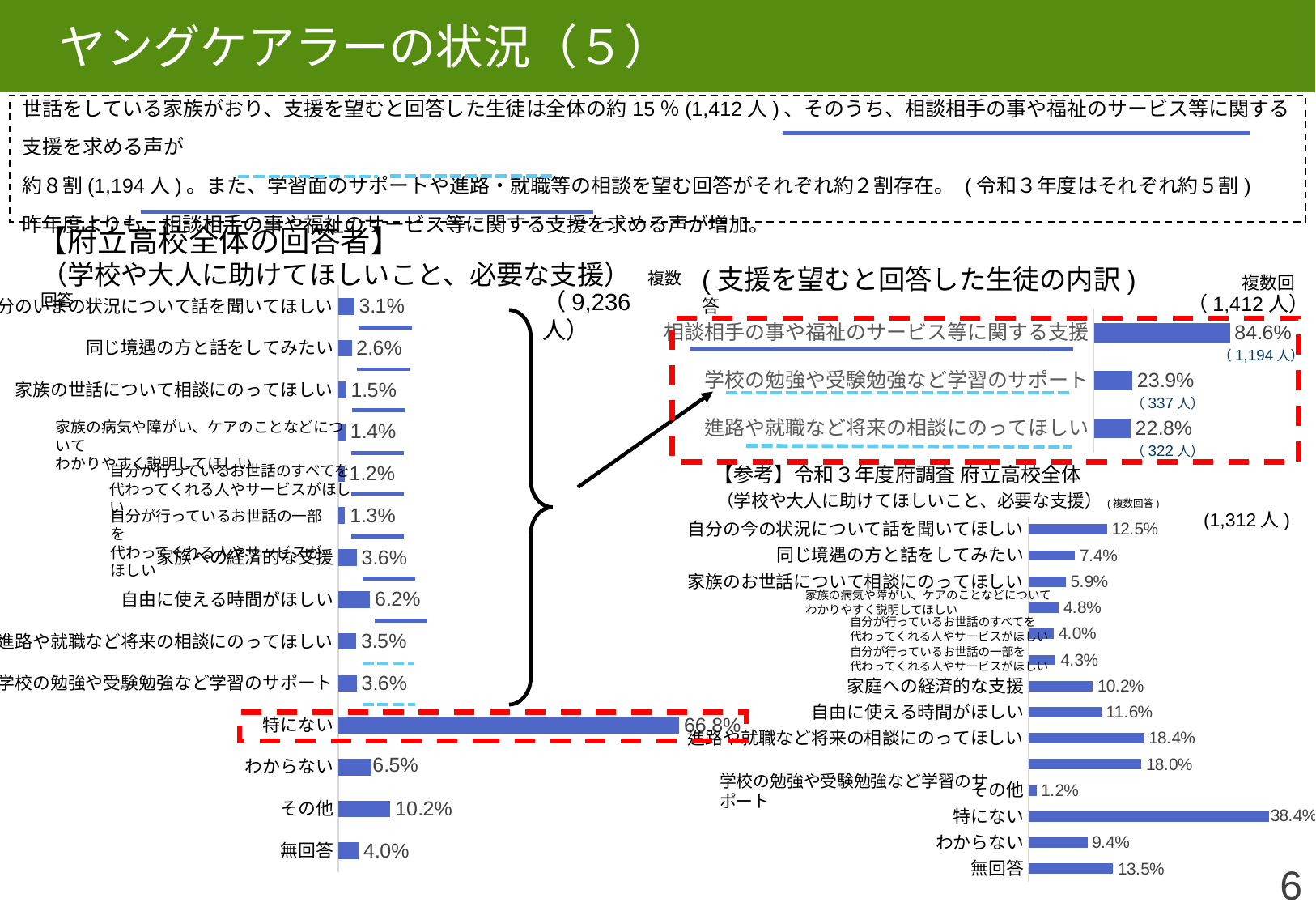

ヤングケアラーの状況（５）
世話をしている家族がおり、支援を望むと回答した生徒は全体の約15％(1,412人)、そのうち、相談相手の事や福祉のサービス等に関する支援を求める声が
約８割(1,194人)。また、学習面のサポートや進路・就職等の相談を望む回答がそれぞれ約２割存在。 (令和３年度はそれぞれ約５割)
昨年度よりも、相談相手の事や福祉のサービス等に関する支援を求める声が増加。
【府立高校全体の回答者】
（学校や大人に助けてほしいこと、必要な支援）　複数回答

### Chart

| Category | 系列 1 |
|---|---|
| 無回答 | 0.04 |
| その他 | 0.102 |
| わからない | 0.065 |
| 特にない | 0.668 |
| 学校の勉強や受験勉強など学習のサポート | 0.036 |
| 進路や就職など将来の相談にのってほしい | 0.035 |
| 自由に使える時間がほしい | 0.062 |
| 家族への経済的な支援 | 0.036 |
|  | 0.013 |
|  | 0.012 |
|  | 0.014 |
| 家族の世話について相談にのってほしい | 0.015 |
| 同じ境遇の方と話をしてみたい | 0.026 |
| 自分のいまの状況について話を聞いてほしい | 0.031 |
（9,236人）
(支援を望むと回答した生徒の内訳)           　複数回答
（1,412人）

### Chart

| Category | 系列 1 |
|---|---|
| 進路や就職など将来の相談にのってほしい | 0.228 |
| 学校の勉強や受験勉強など学習のサポート | 0.239 |
| 相談相手の事や福祉のサービス等に関する支援 | 0.846 |

（1,194人）

（337人）

家族の病気や障がい、ケアのことなどについて
わかりやすく説明してほしい
（322人）

自分が行っているお世話のすべてを
代わってくれる人やサービスがほしい
【参考】令和３年度府調査 府立高校全体
（学校や大人に助けてほしいこと、必要な支援）(複数回答)
(1,312人)

### Chart

| Category | 系列 1 |
|---|---|
| 無回答 | 0.13490853658536586 |
| わからない | 0.09375 |
| 特にない | 0.38414634146341464 |
| その他 | 0.012195121951219513 |
|  | 0.1798780487804878 |
| 進路や就職など将来の相談にのってほしい | 0.18445121951219512 |
| 自由に使える時間がほしい | 0.116 |
| 家庭への経済的な支援 | 0.10213414634146341 |
|  | 0.043 |
|  | 0.04 |
|  | 0.048 |
| 家族のお世話について相談にのってほしい | 0.059 |
| 同じ境遇の方と話をしてみたい | 0.07393292682926829 |
| 自分の今の状況について話を聞いてほしい | 0.125 |
家族の病気や障がい、ケアのことなどについて
わかりやすく説明してほしい
自分が行っているお世話のすべてを
代わってくれる人やサービスがほしい
自分が行っているお世話の一部を
代わってくれる人やサービスがほしい
自分が行っているお世話の一部を
代わってくれる人やサービスがほしい

学校の勉強や受験勉強など学習のサポート
6